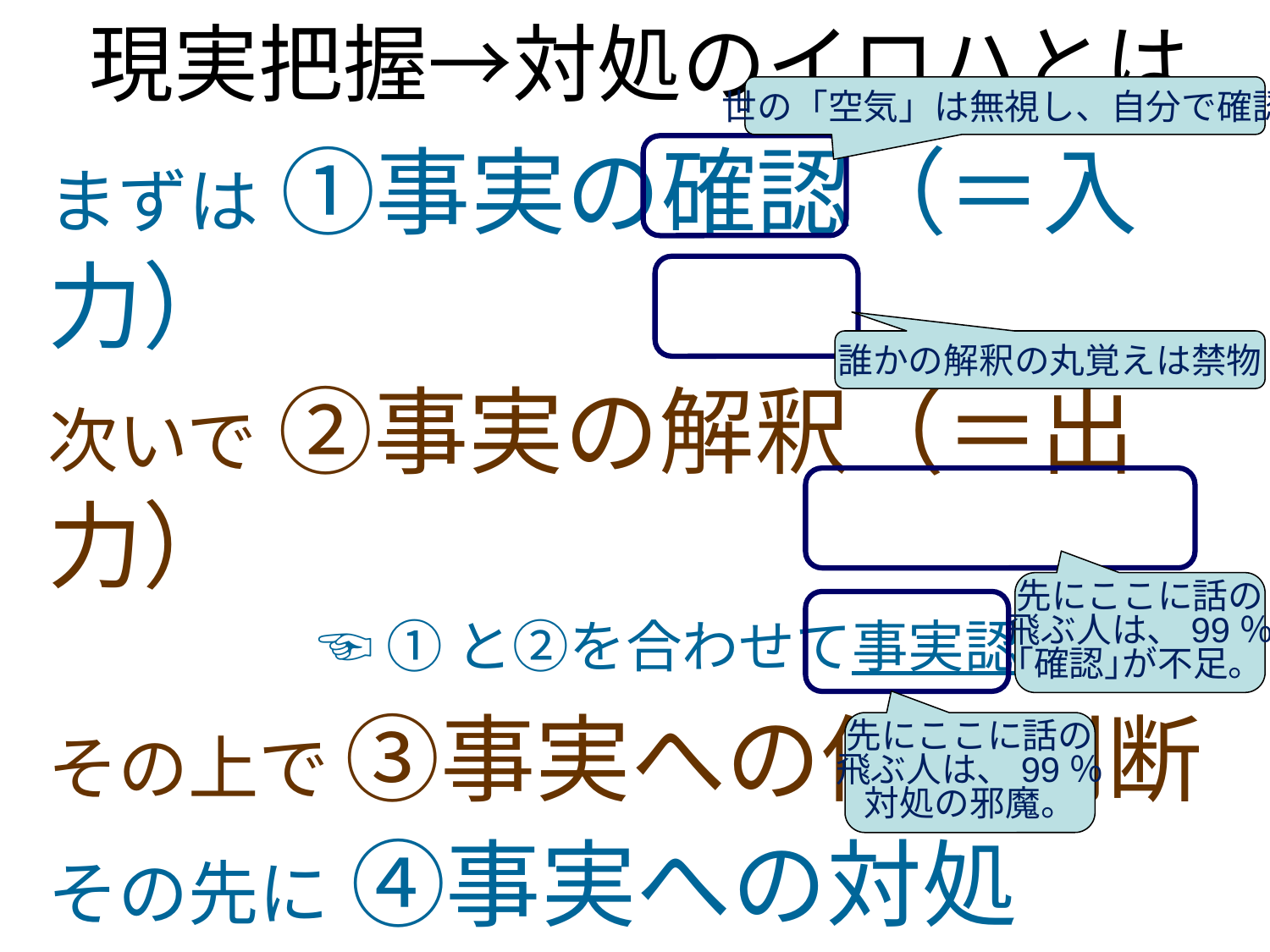

現実把握→対処のイロハとは
世の「空気」は無視し、自分で確認
まずは ①事実の確認（＝入力）
次いで ②事実の解釈（＝出力）
☜ ①と②を合わせて事実認識を形成
その上で ③事実への価値判断
その先に ④事実への対処
一般人は、自説（③）に合う②を探し、①はしない。
学者は、通説（②）を暗記し、それに反する①は無視。
行政や企業は、①②③を飛ばして④に走りがち。

誰かの解釈の丸覚えは禁物

先にここに話の
飛ぶ人は、99％
｢確認｣が不足。

先にここに話の
飛ぶ人は、99％
対処の邪魔。